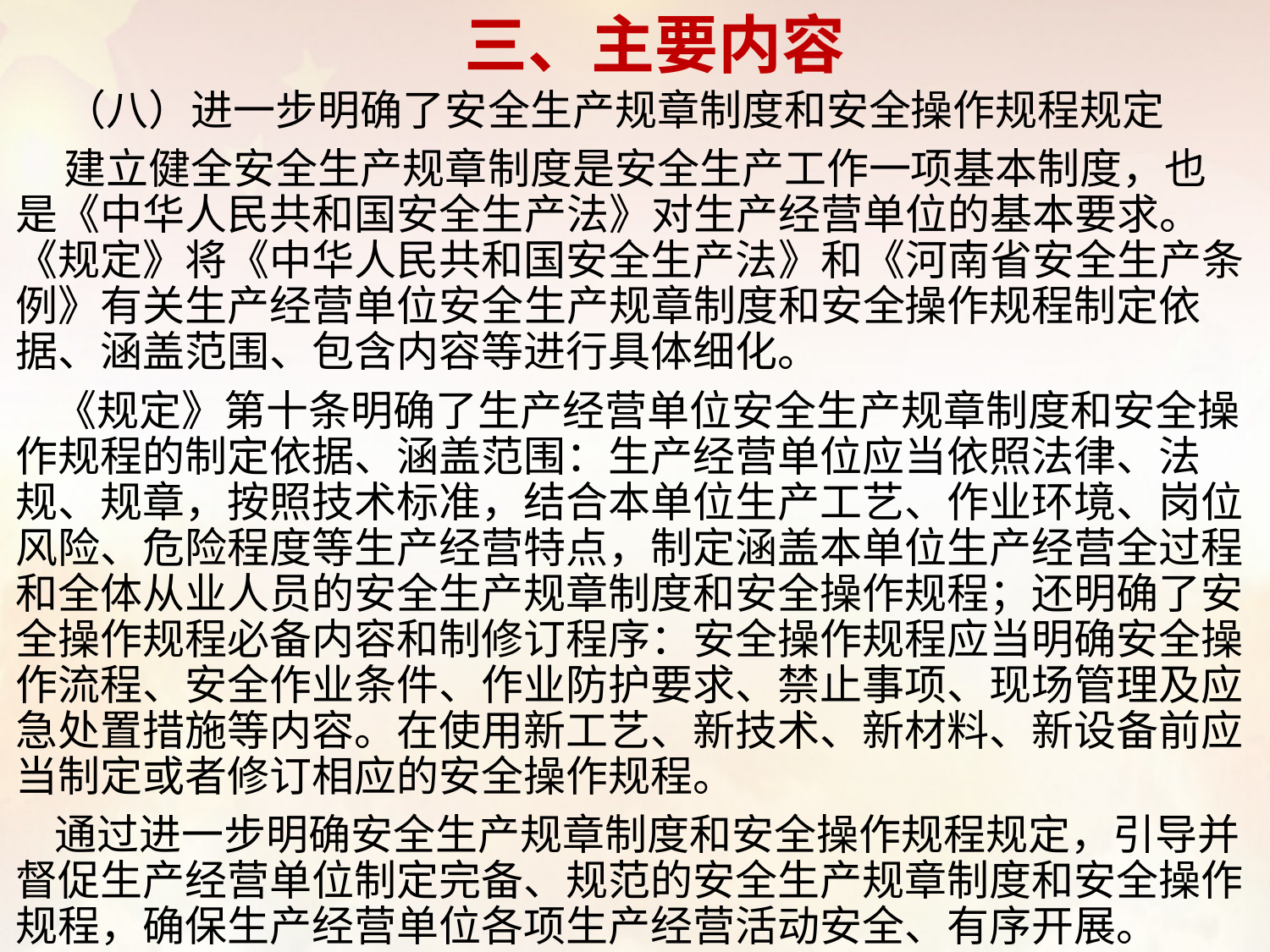

# 三、主要内容
    （八）进一步明确了安全生产规章制度和安全操作规程规定
    建立健全安全生产规章制度是安全生产工作一项基本制度，也是《中华人民共和国安全生产法》对生产经营单位的基本要求。《规定》将《中华人民共和国安全生产法》和《河南省安全生产条例》有关生产经营单位安全生产规章制度和安全操作规程制定依据、涵盖范围、包含内容等进行具体细化。
   《规定》第十条明确了生产经营单位安全生产规章制度和安全操作规程的制定依据、涵盖范围：生产经营单位应当依照法律、法规、规章，按照技术标准，结合本单位生产工艺、作业环境、岗位风险、危险程度等生产经营特点，制定涵盖本单位生产经营全过程和全体从业人员的安全生产规章制度和安全操作规程；还明确了安全操作规程必备内容和制修订程序：安全操作规程应当明确安全操作流程、安全作业条件、作业防护要求、禁止事项、现场管理及应急处置措施等内容。在使用新工艺、新技术、新材料、新设备前应当制定或者修订相应的安全操作规程。
   通过进一步明确安全生产规章制度和安全操作规程规定，引导并督促生产经营单位制定完备、规范的安全生产规章制度和安全操作规程，确保生产经营单位各项生产经营活动安全、有序开展。